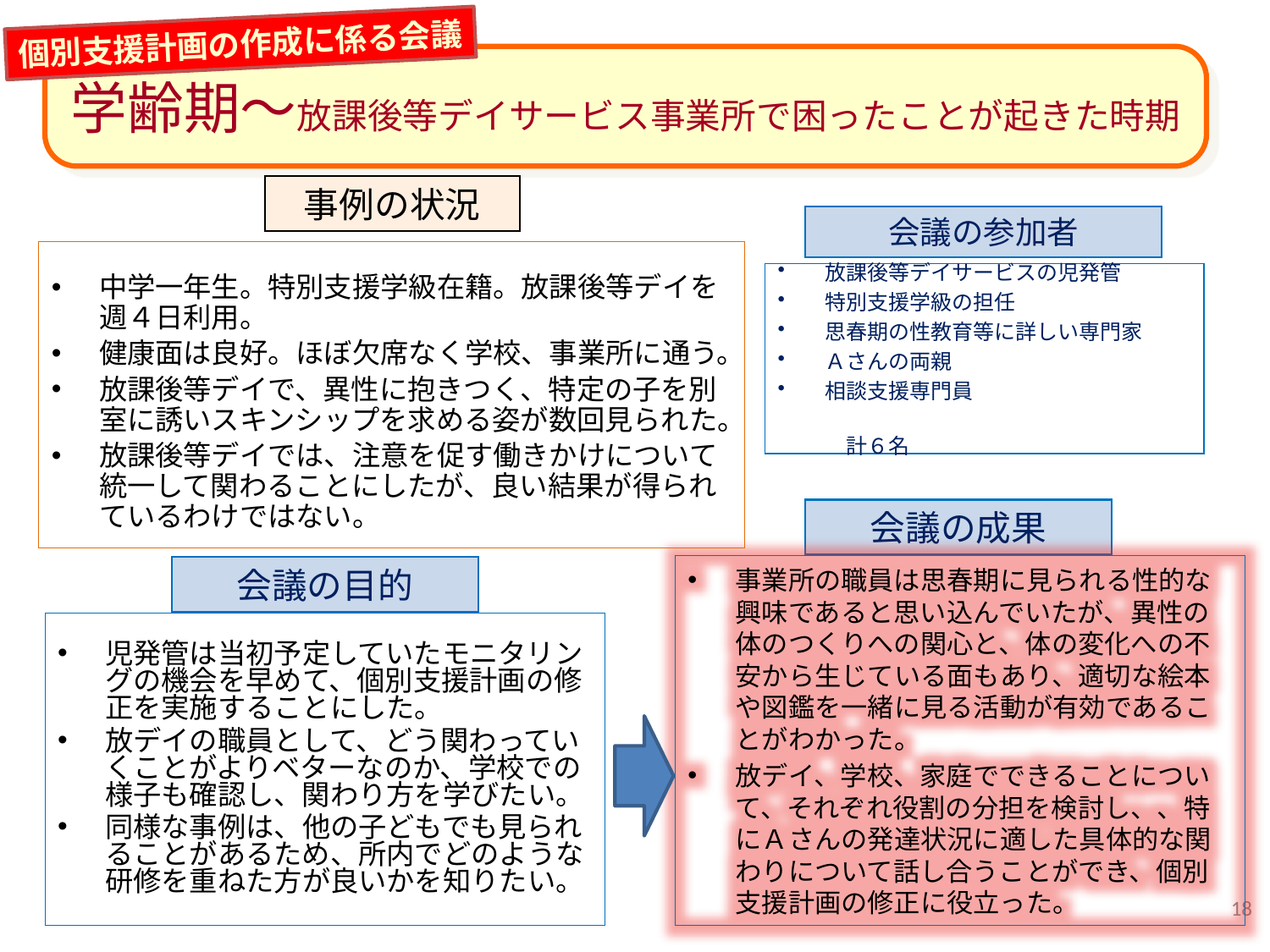

個別支援計画の作成に係る会議
学齢期～放課後等デイサービス事業所で困ったことが起きた時期
事例の状況
会議の参加者

中学一年生。特別支援学級在籍。放課後等デイを週４日利用。
健康面は良好。ほぼ欠席なく学校、事業所に通う。
放課後等デイで、異性に抱きつく、特定の子を別室に誘いスキンシップを求める姿が数回見られた。
放課後等デイでは、注意を促す働きかけについて統一して関わることにしたが、良い結果が得られているわけではない。
放課後等デイサービスの児発管
特別支援学級の担任
思春期の性教育等に詳しい専門家
Ａさんの両親
相談支援専門員
　　　　　　　　　　　　　　　　　　　　計６名
会議の成果
会議の目的
事業所の職員は思春期に見られる性的な興味であると思い込んでいたが、異性の体のつくりへの関心と、体の変化への不安から生じている面もあり、適切な絵本や図鑑を一緒に見る活動が有効であることがわかった。
放デイ、学校、家庭でできることについて、それぞれ役割の分担を検討し、、特にＡさんの発達状況に適した具体的な関わりについて話し合うことができ、個別支援計画の修正に役立った。
児発管は当初予定していたモニタリングの機会を早めて、個別支援計画の修正を実施することにした。
放デイの職員として、どう関わっていくことがよりベターなのか、学校での様子も確認し、関わり方を学びたい。
同様な事例は、他の子どもでも見られることがあるため、所内でどのような研修を重ねた方が良いかを知りたい。

18